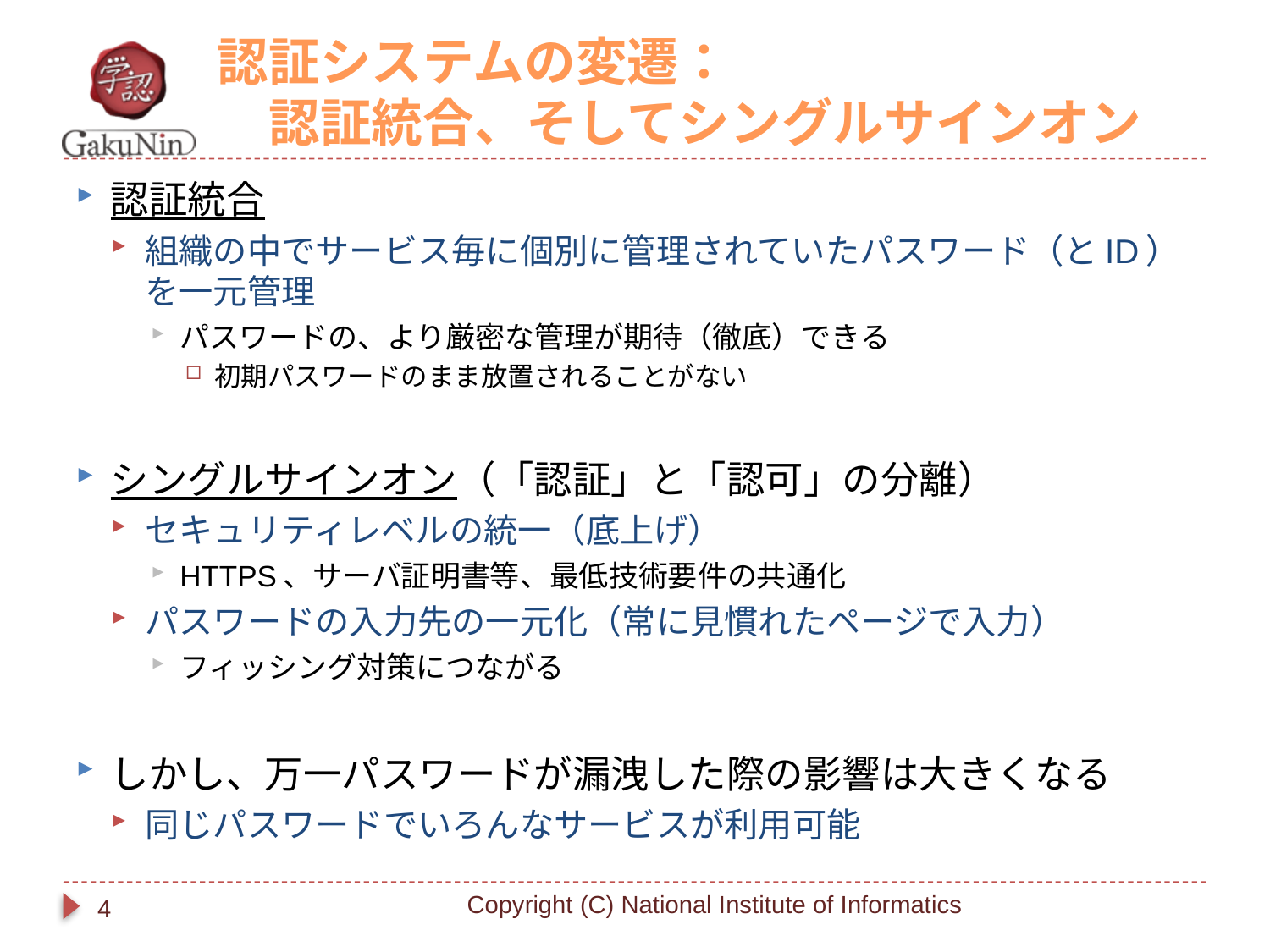

# 認証システムの変遷： 　認証統合、そしてシングルサインオン
認証統合
組織の中でサービス毎に個別に管理されていたパスワード（とID）を一元管理
パスワードの、より厳密な管理が期待（徹底）できる
初期パスワードのまま放置されることがない

シングルサインオン（「認証」と「認可」の分離）
セキュリティレベルの統一（底上げ）
HTTPS、サーバ証明書等、最低技術要件の共通化
パスワードの入力先の一元化（常に見慣れたページで入力）
フィッシング対策につながる

しかし、万一パスワードが漏洩した際の影響は大きくなる
同じパスワードでいろんなサービスが利用可能
4
Copyright (C) National Institute of Informatics